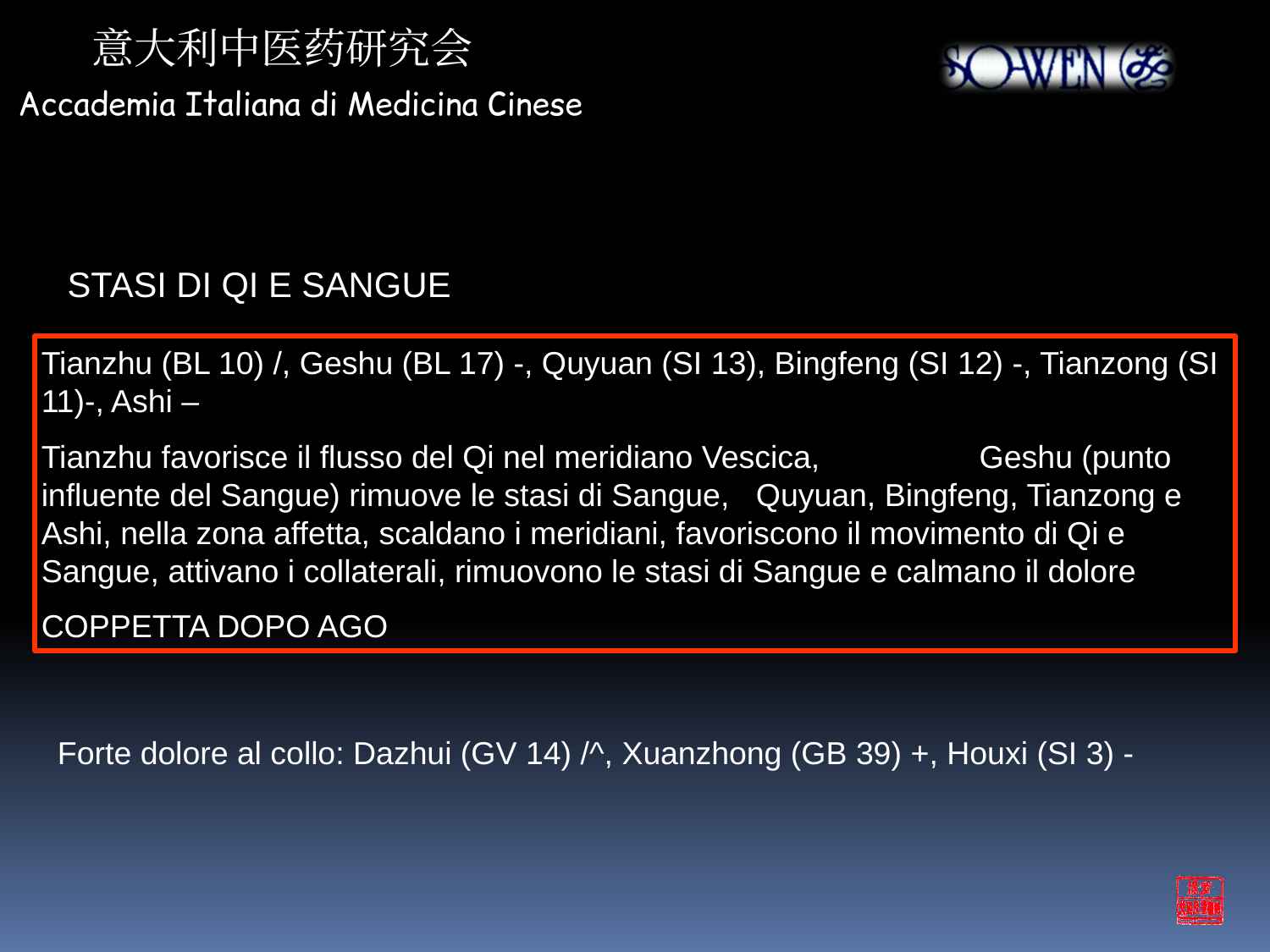

意大利中医药研究会
Accademia Italiana di Medicina Cinese
STASI DI QI E SANGUE
Tianzhu (BL 10) /, Geshu (BL 17) -, Quyuan (SI 13), Bingfeng (SI 12) -, Tianzong (SI 11)-, Ashi –
Tianzhu favorisce il flusso del Qi nel meridiano Vescica,                  Geshu (punto influente del Sangue) rimuove le stasi di Sangue,   Quyuan, Bingfeng, Tianzong e Ashi, nella zona affetta, scaldano i meridiani, favoriscono il movimento di Qi e Sangue, attivano i collaterali, rimuovono le stasi di Sangue e calmano il dolore
COPPETTA DOPO AGO
Forte dolore al collo: Dazhui (GV 14) /^, Xuanzhong (GB 39) +, Houxi (SI 3) -